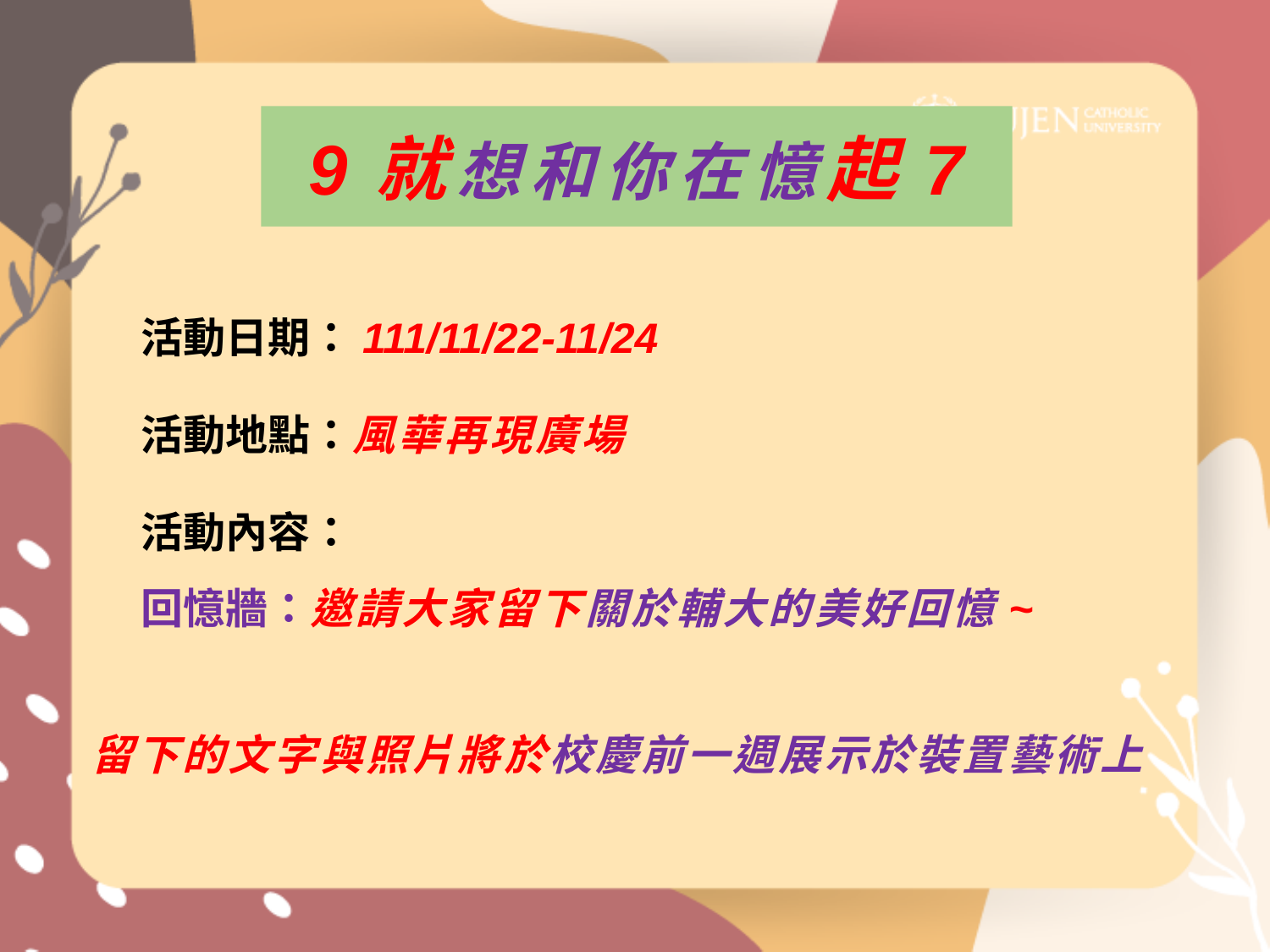

# 9就想和你在憶起7
活動日期：111/11/22-11/24
活動地點：風華再現廣場
活動內容：
回憶牆：邀請大家留下關於輔大的美好回憶~

留下的文字與照片將於校慶前一週展示於裝置藝術上